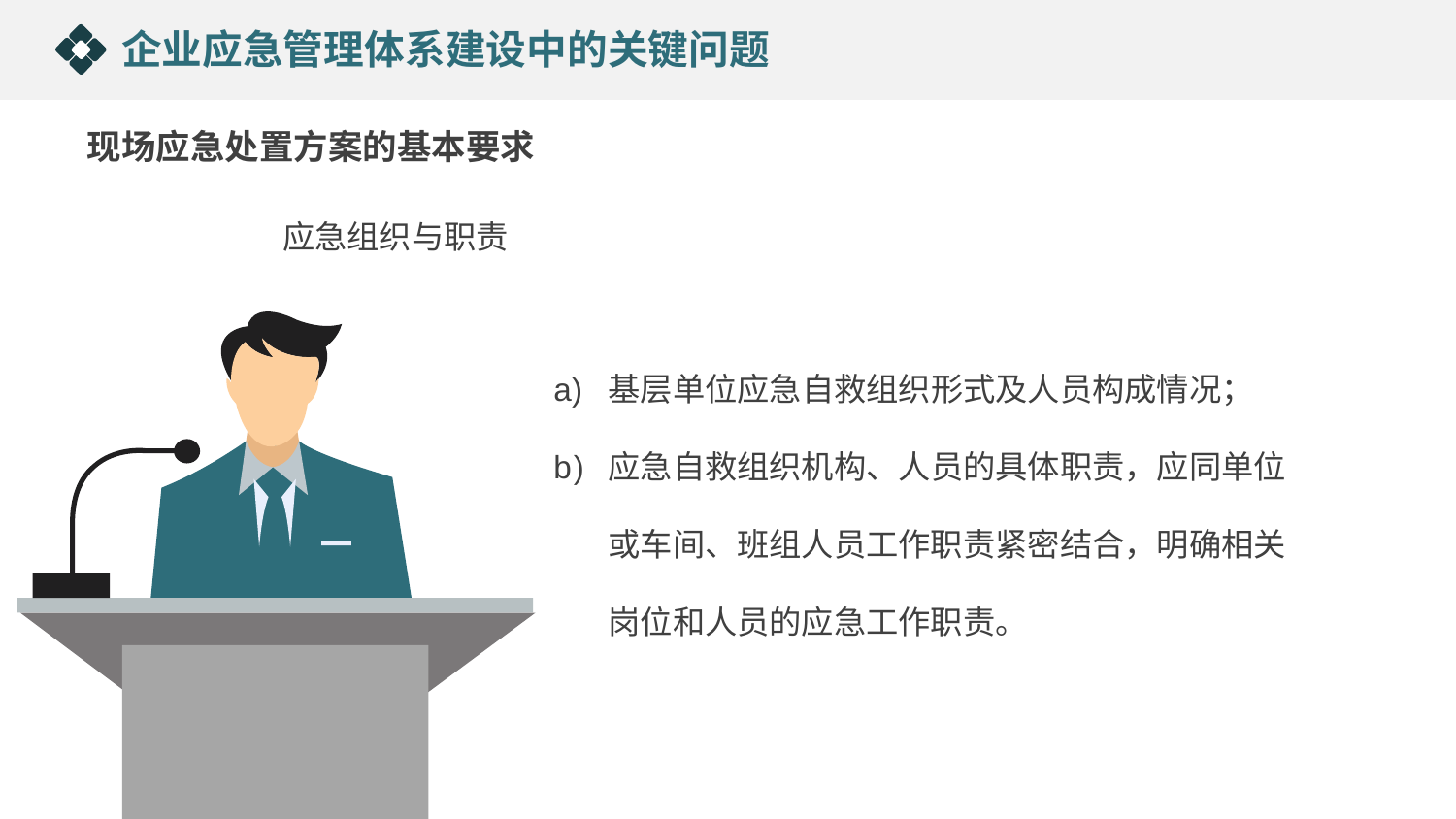

企业应急管理体系建设中的关键问题
现场应急处置方案的基本要求
应急组织与职责

基层单位应急自救组织形式及人员构成情况；
应急自救组织机构、人员的具体职责，应同单位或车间、班组人员工作职责紧密结合，明确相关岗位和人员的应急工作职责。